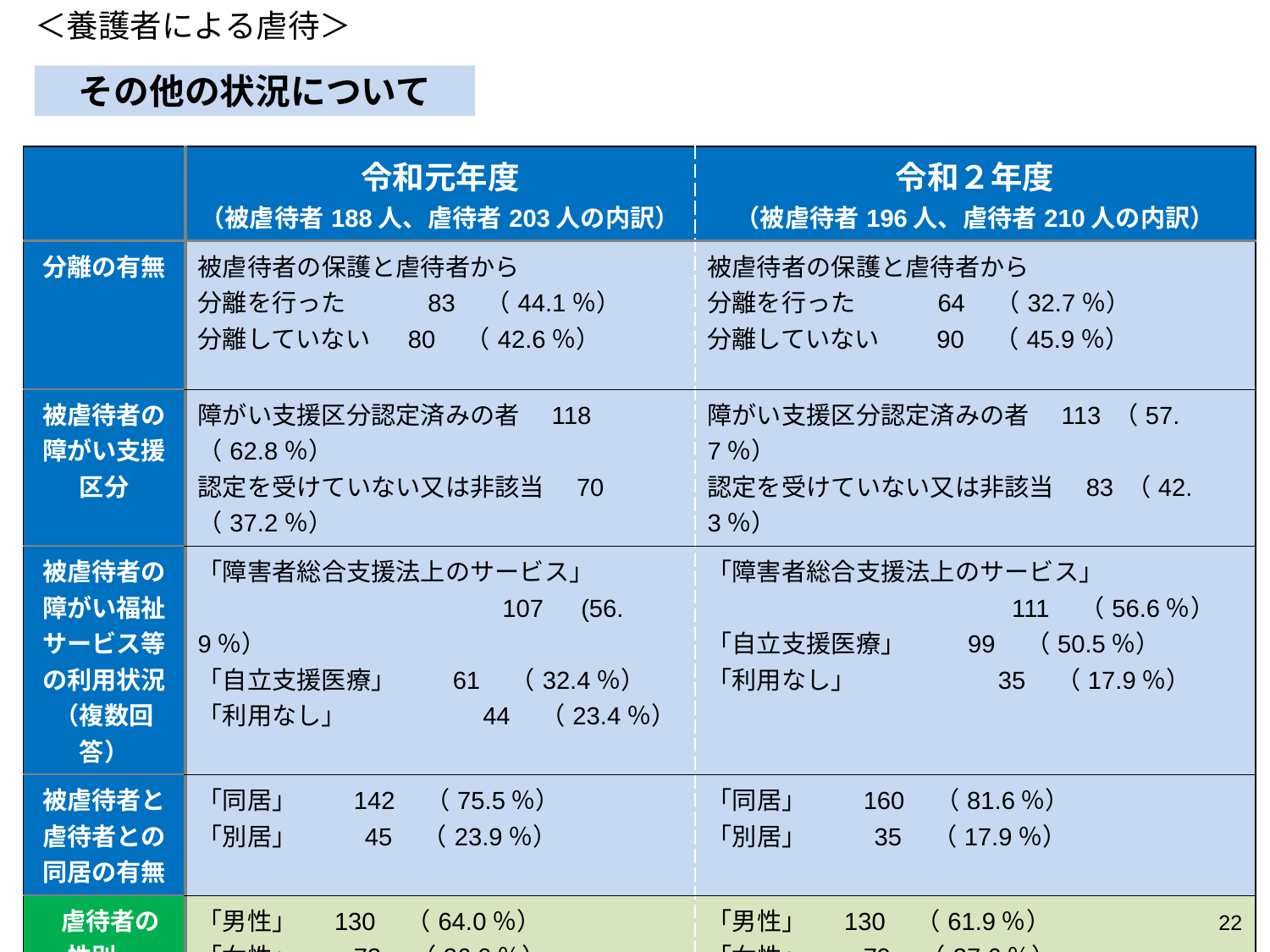

＜養護者による虐待＞
その他の状況について
|  | 令和元年度 （被虐待者188人、虐待者203人の内訳） | 令和２年度 （被虐待者196人、虐待者210人の内訳） |
| --- | --- | --- |
| 分離の有無 | 被虐待者の保護と虐待者から 分離を行った　　　83　（44.1％） 分離していない　 80　（42.6％） | 被虐待者の保護と虐待者から 分離を行った　　　64　（32.7％） 分離していない　　90　（45.9％） |
| 被虐待者の 障がい支援区分 | 障がい支援区分認定済みの者　118 （62.8％） 認定を受けていない又は非該当　70 （37.2％） | 障がい支援区分認定済みの者　113 （57.7％） 認定を受けていない又は非該当　83 （42.3％） |
| 被虐待者の障がい福祉サービス等の利用状況（複数回答） | 「障害者総合支援法上のサービス」 　　　　　　　　　　　　107　(56.9％） 「自立支援医療」　　61　（32.4％） 「利用なし」　　　　 　44　（23.4％） | 「障害者総合支援法上のサービス」 　　　　　　　　　　　　111　（56.6％） 「自立支援医療」　　 99　（50.5％） 「利用なし」　　　　 　35　（17.9％） |
| 被虐待者と虐待者との同居の有無 | 「同居」　　142　（75.5％） 「別居」　 　 45　（23.9％） | 「同居」　　160　（81.6％） 「別居」　 　 35　（17.9％） |
| 虐待者の 性別 | 「男性」　 130　（64.0％） 「女性」　　73　（36.0％） | 「男性」　 130　（61.9％） 「女性」　　79　（37.6％） |
22